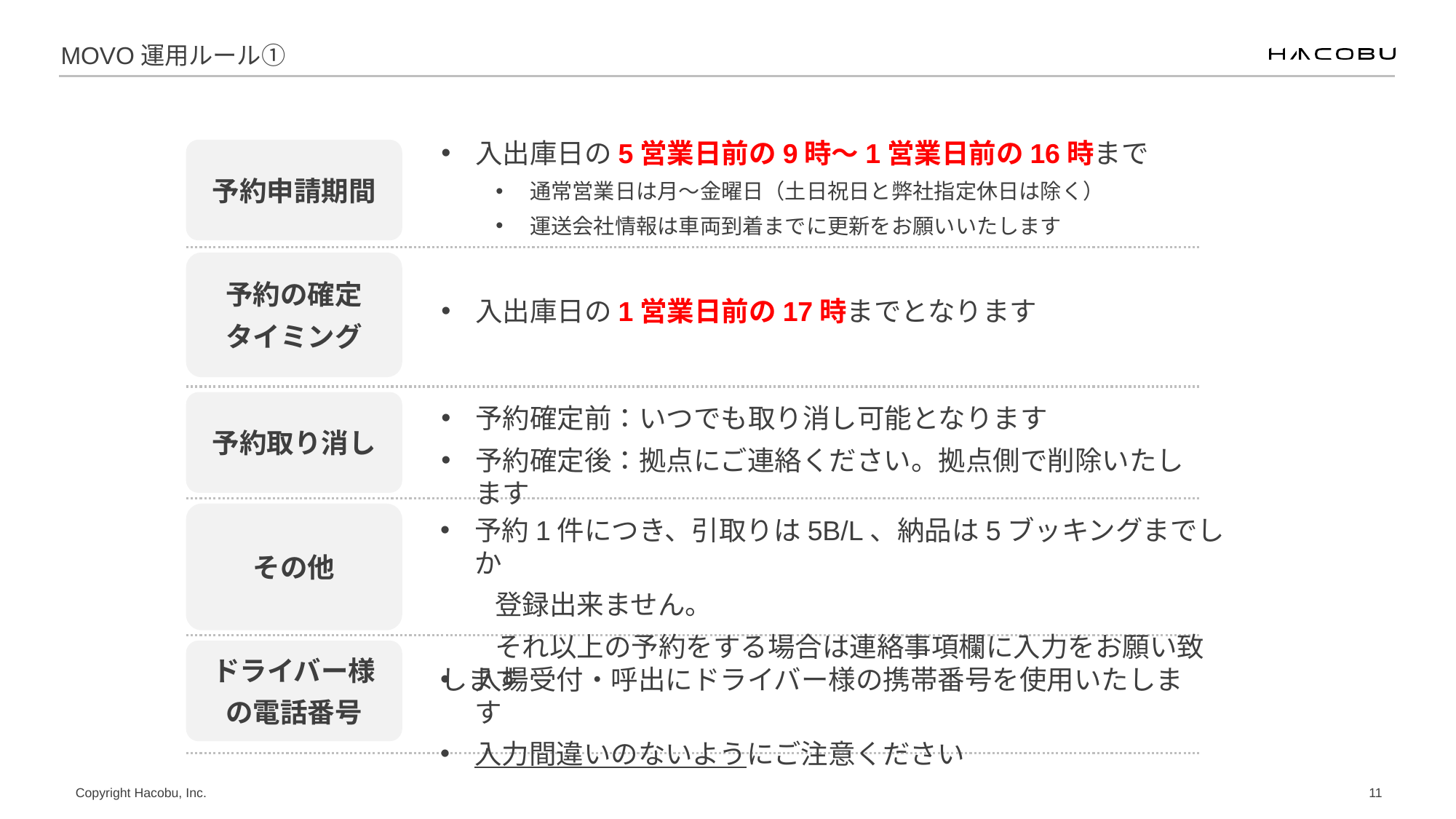

# MOVO運用ルール①
入出庫日の5営業日前の9時～1営業日前の16時まで
通常営業日は月～金曜日（土日祝日と弊社指定休日は除く）
運送会社情報は車両到着までに更新をお願いいたします
予約申請期間
予約の確定
タイミング
入出庫日の1営業日前の17時までとなります
予約取り消し
予約確定前：いつでも取り消し可能となります
予約確定後：拠点にご連絡ください。拠点側で削除いたします
その他
予約1件につき、引取りは5B/L、納品は5ブッキングまでしか
　　登録出来ません。
　　それ以上の予約をする場合は連絡事項欄に入力をお願い致します
ドライバー様
の電話番号
入場受付・呼出にドライバー様の携帯番号を使用いたします
入力間違いのないようにご注意ください